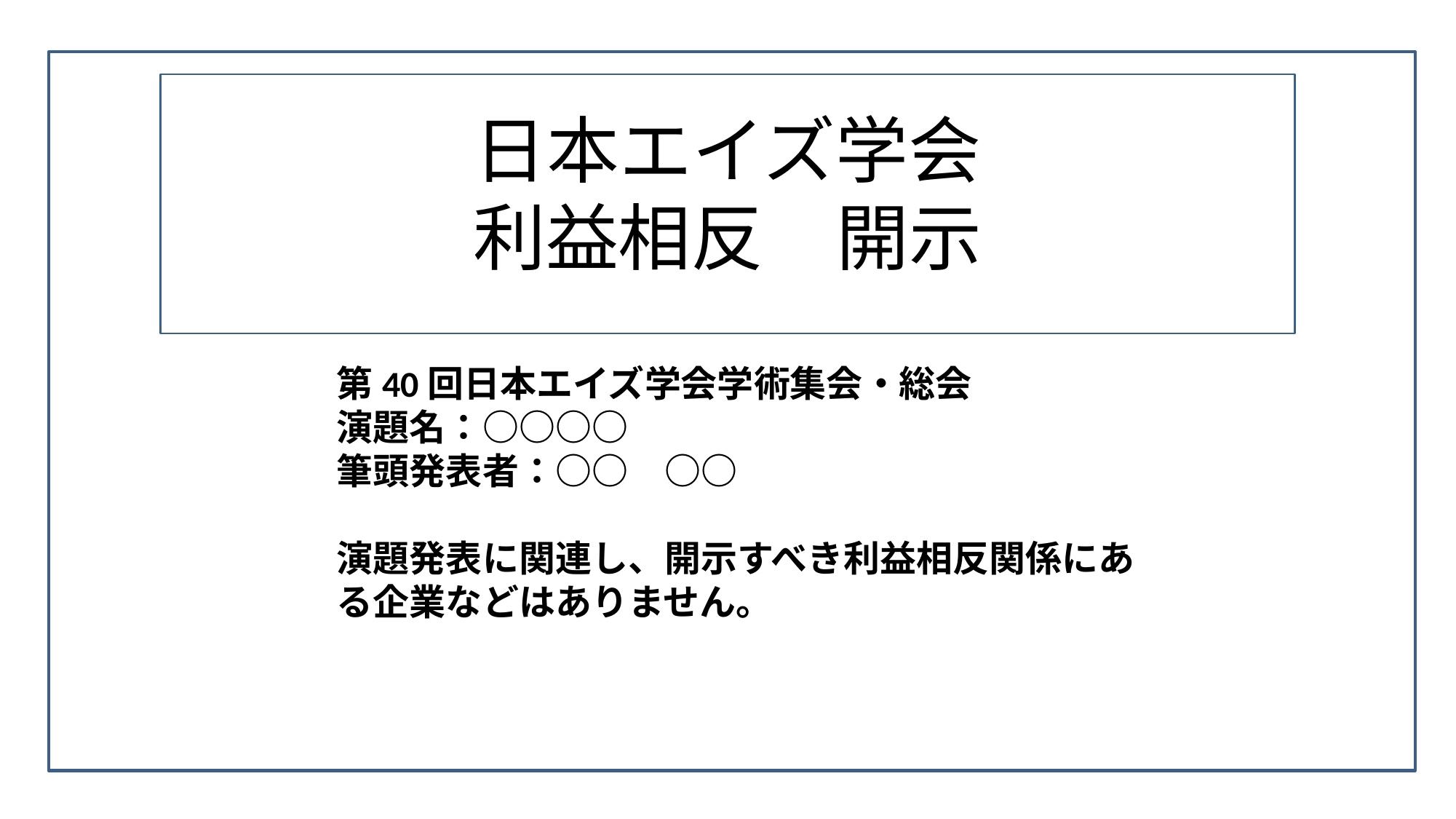

日本エイズ学会
利益相反　開示
第40回日本エイズ学会学術集会・総会
演題名：○○○○
筆頭発表者：○○　○○

演題発表に関連し、開示すべき利益相反関係にある企業などはありません。